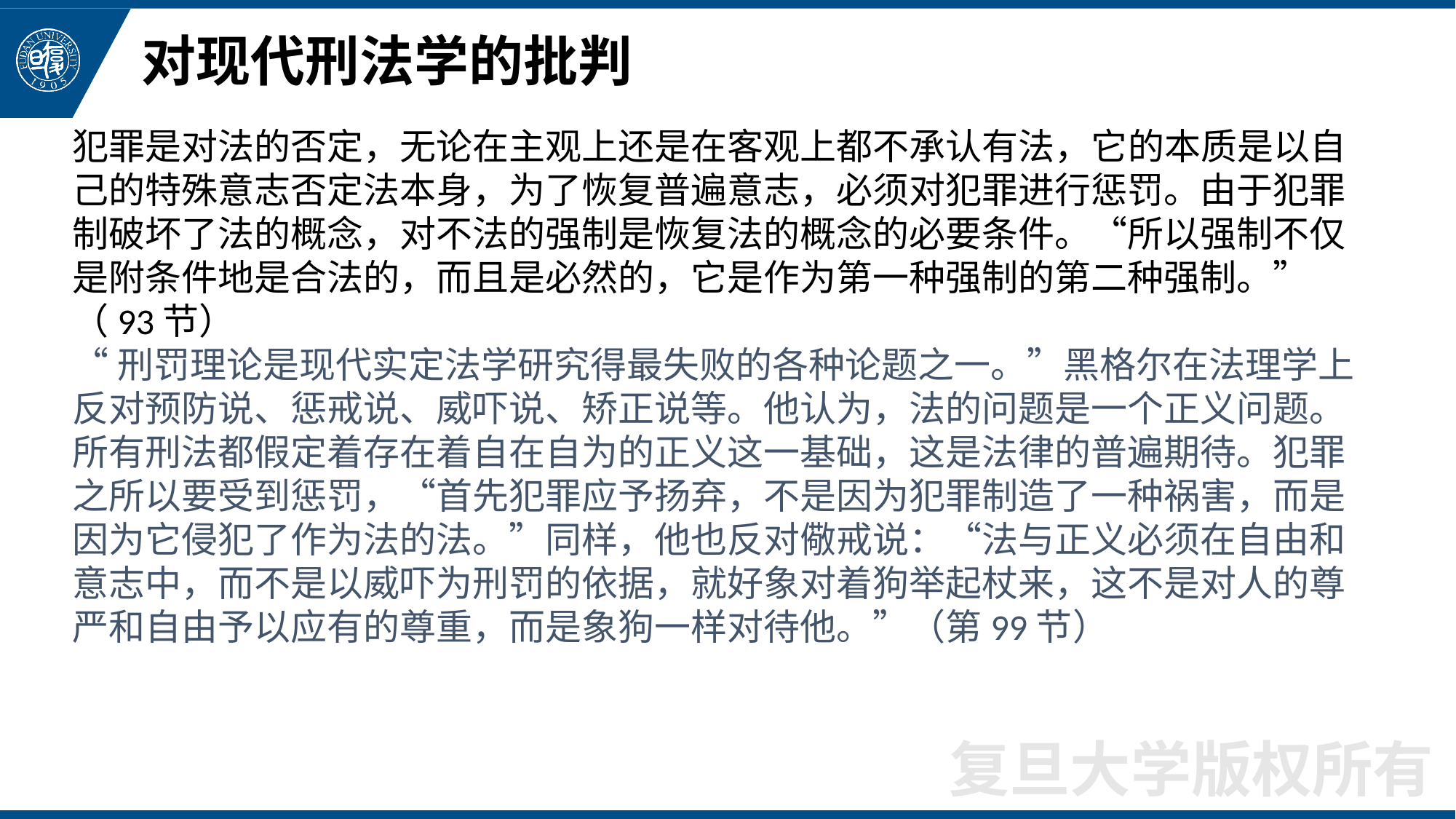

# 对现代刑法学的批判
犯罪是对法的否定，无论在主观上还是在客观上都不承认有法，它的本质是以自己的特殊意志否定法本身，为了恢复普遍意志，必须对犯罪进行惩罚。由于犯罪制破坏了法的概念，对不法的强制是恢复法的概念的必要条件。“所以强制不仅是附条件地是合法的，而且是必然的，它是作为第一种强制的第二种强制。”（93节）
“刑罚理论是现代实定法学研究得最失败的各种论题之一。”黑格尔在法理学上反对预防说、惩戒说、威吓说、矫正说等。他认为，法的问题是一个正义问题。所有刑法都假定着存在着自在自为的正义这一基础，这是法律的普遍期待。犯罪之所以要受到惩罚，“首先犯罪应予扬弃，不是因为犯罪制造了一种祸害，而是因为它侵犯了作为法的法。”同样，他也反对儆戒说：“法与正义必须在自由和意志中，而不是以威吓为刑罚的依据，就好象对着狗举起杖来，这不是对人的尊严和自由予以应有的尊重，而是象狗一样对待他。”（第99节）